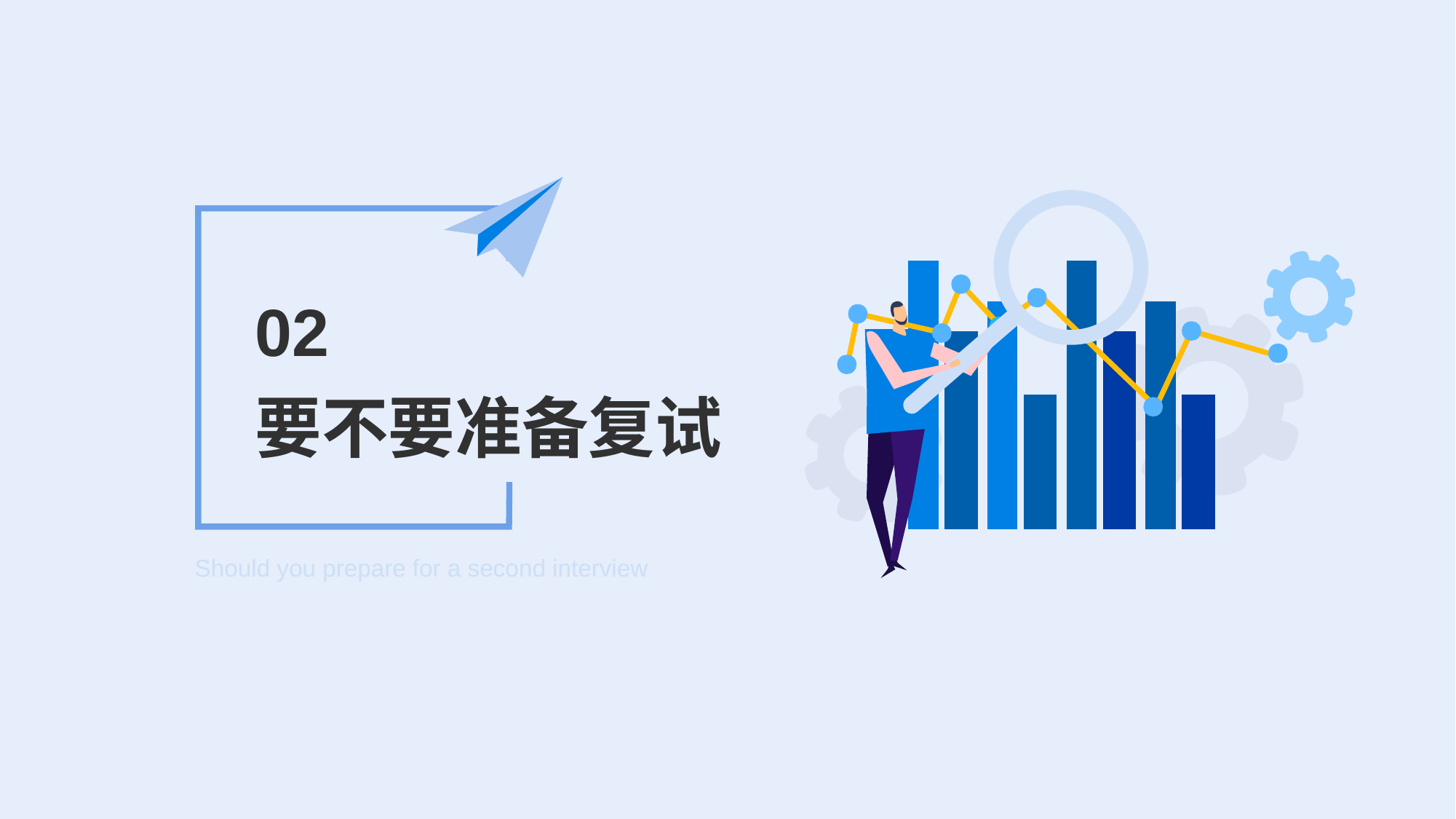

02
要不要准备复试
Should you prepare for a second interview